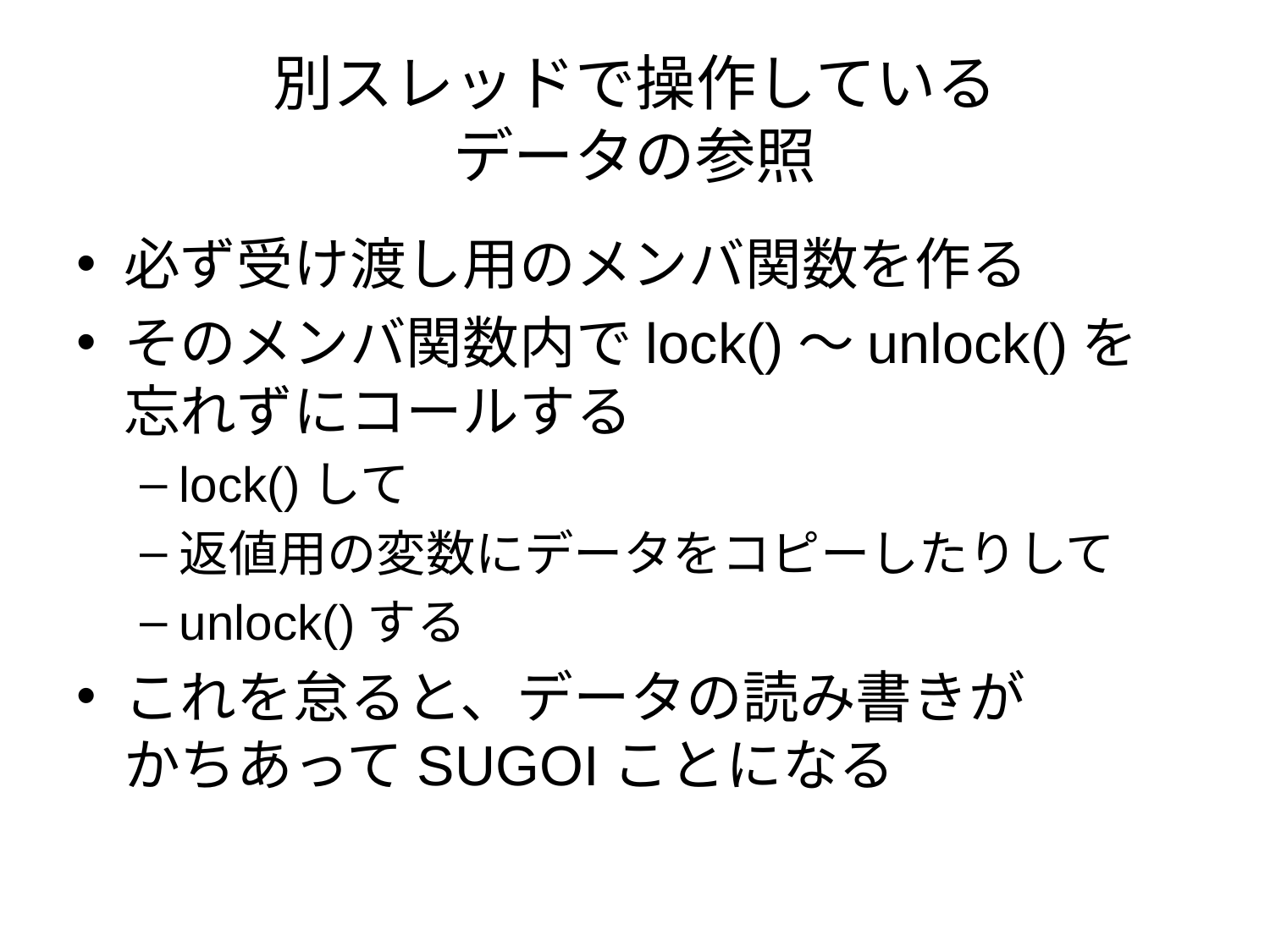

# 別スレッドで操作している データの参照
必ず受け渡し用のメンバ関数を作る
そのメンバ関数内でlock()～unlock()を忘れずにコールする
lock()して
返値用の変数にデータをコピーしたりして
unlock()する
これを怠ると、データの読み書きが
かちあってSUGOIことになる